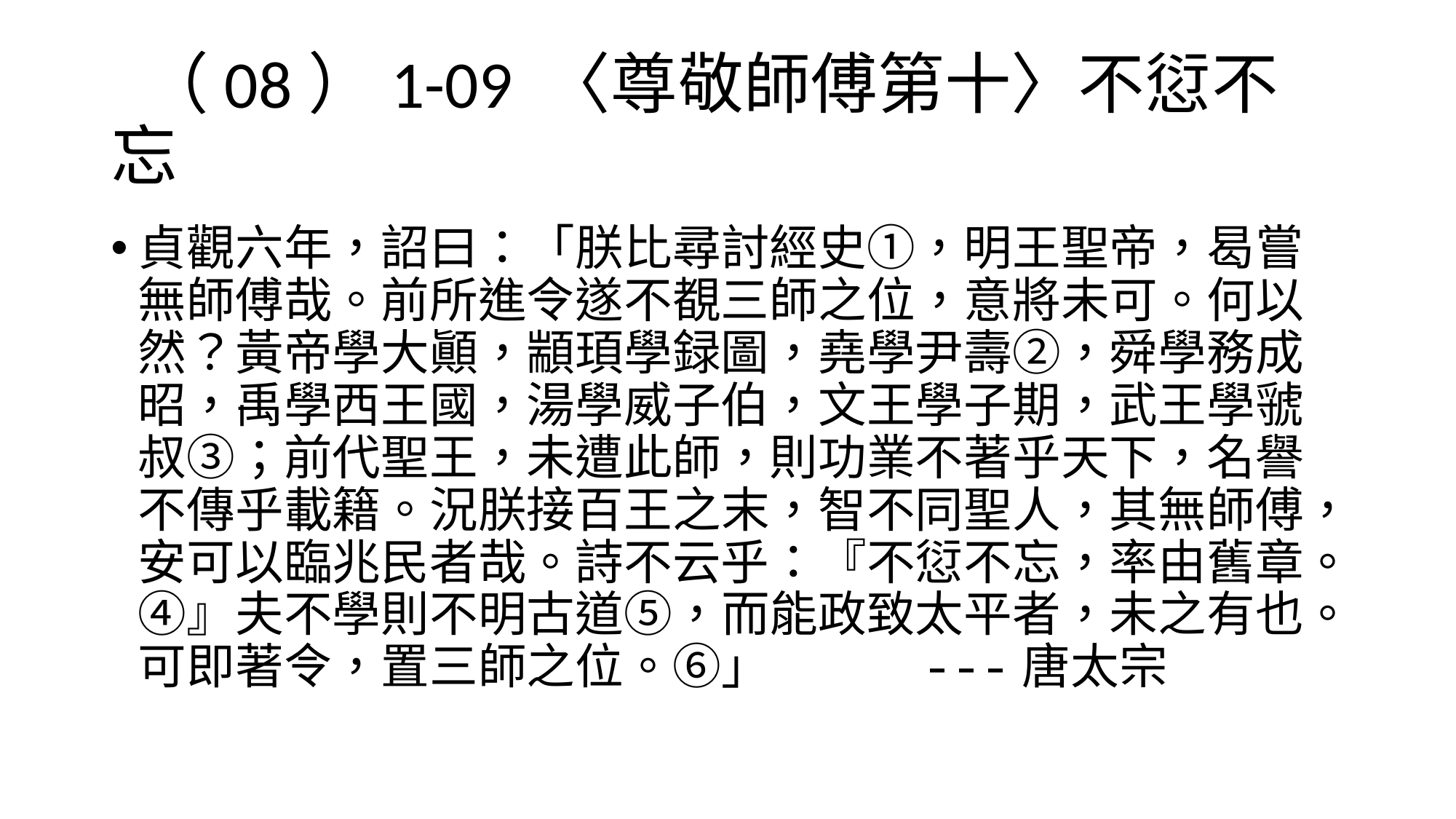

# （08）1-09 〈尊敬師傅第十〉不愆不忘
貞觀六年，詔曰：「朕比尋討經史①，明王聖帝，曷嘗無師傅哉。前所進令遂不覩三師之位，意將未可。何以然？黃帝學大顚，顓頊學録圖，堯學尹壽②，舜學務成昭，禹學西王國，湯學威子伯，文王學子期，武王學虢叔③；前代聖王，未遭此師，則功業不著乎天下，名譽不傳乎載籍。況朕接百王之末，智不同聖人，其無師傅，安可以臨兆民者哉。詩不云乎：『不愆不忘，率由舊章。④』夫不學則不明古道⑤，而能政致太平者，未之有也。可即著令，置三師之位。⑥」             ---唐太宗